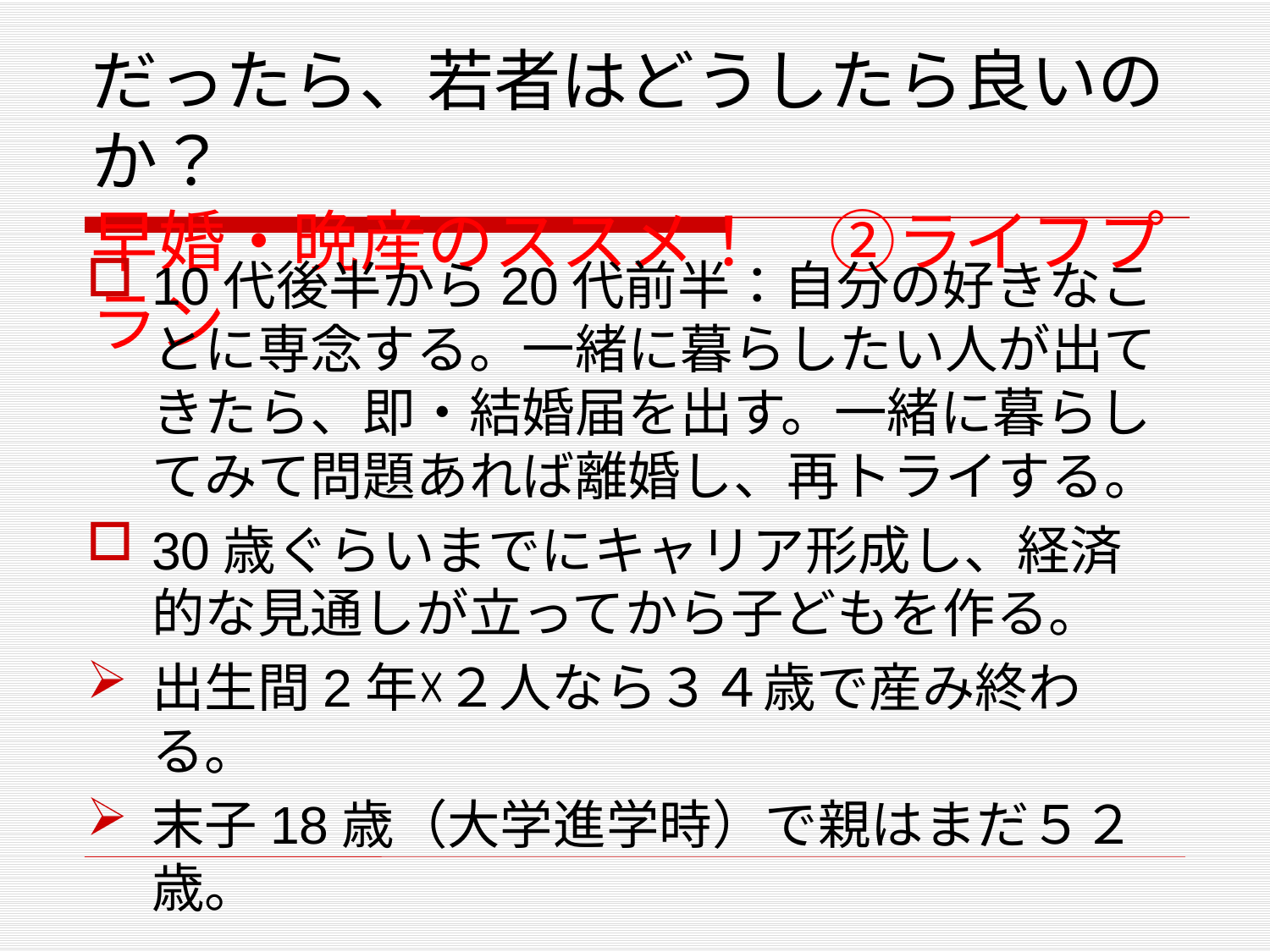

# だったら、若者はどうしたら良いのか？ 早婚・晩産のススメ！　②ライフプラン
10代後半から20代前半：自分の好きなことに専念する。一緒に暮らしたい人が出てきたら、即・結婚届を出す。一緒に暮らしてみて問題あれば離婚し、再トライする。
30歳ぐらいまでにキャリア形成し、経済的な見通しが立ってから子どもを作る。
出生間2年☓２人なら３４歳で産み終わる。
末子18歳（大学進学時）で親はまだ５２歳。